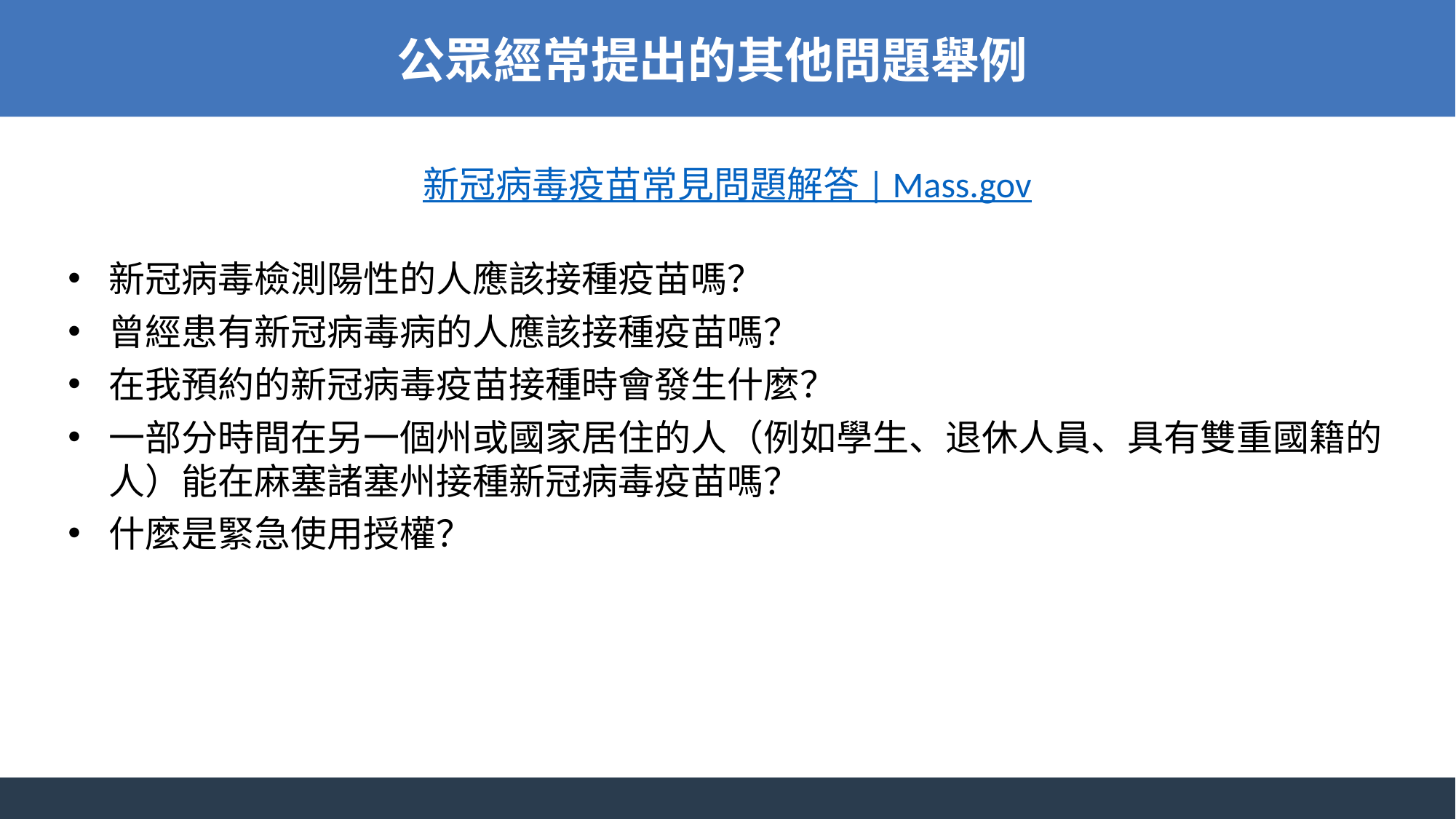

公眾經常提出的其他問題舉例

新冠病毒疫苗常見問題解答 | Mass.gov

新冠病毒檢測陽性的人應該接種疫苗嗎？
曾經患有新冠病毒病的人應該接種疫苗嗎？
在我預約的新冠病毒疫苗接種時會發生什麼？
一部分時間在另一個州或國家居住的人（例如學生、退休人員、具有雙重國籍的人）能在麻塞諸塞州接種新冠病毒疫苗嗎？
什麼是緊急使用授權？